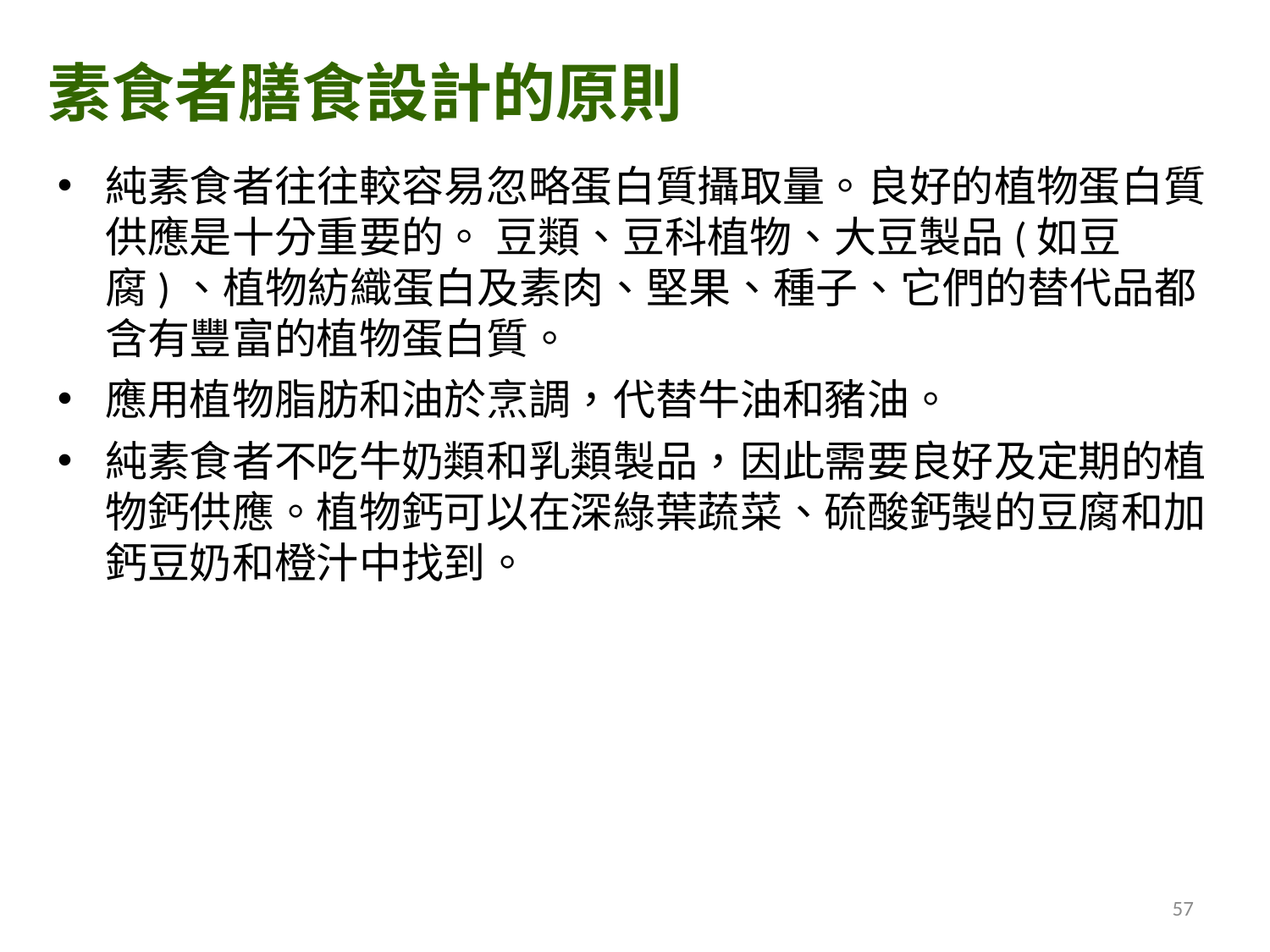

素食者膳食設計的原則
純素食者往往較容易忽略蛋白質攝取量。良好的植物蛋白質供應是十分重要的。 豆類、豆科植物、大豆製品(如豆腐)、植物紡織蛋白及素肉、堅果、種子、它們的替代品都含有豐富的植物蛋白質。
應用植物脂肪和油於烹調，代替牛油和豬油。
純素食者不吃牛奶類和乳類製品，因此需要良好及定期的植物鈣供應。植物鈣可以在深綠葉蔬菜、硫酸鈣製的豆腐和加鈣豆奶和橙汁中找到。
57